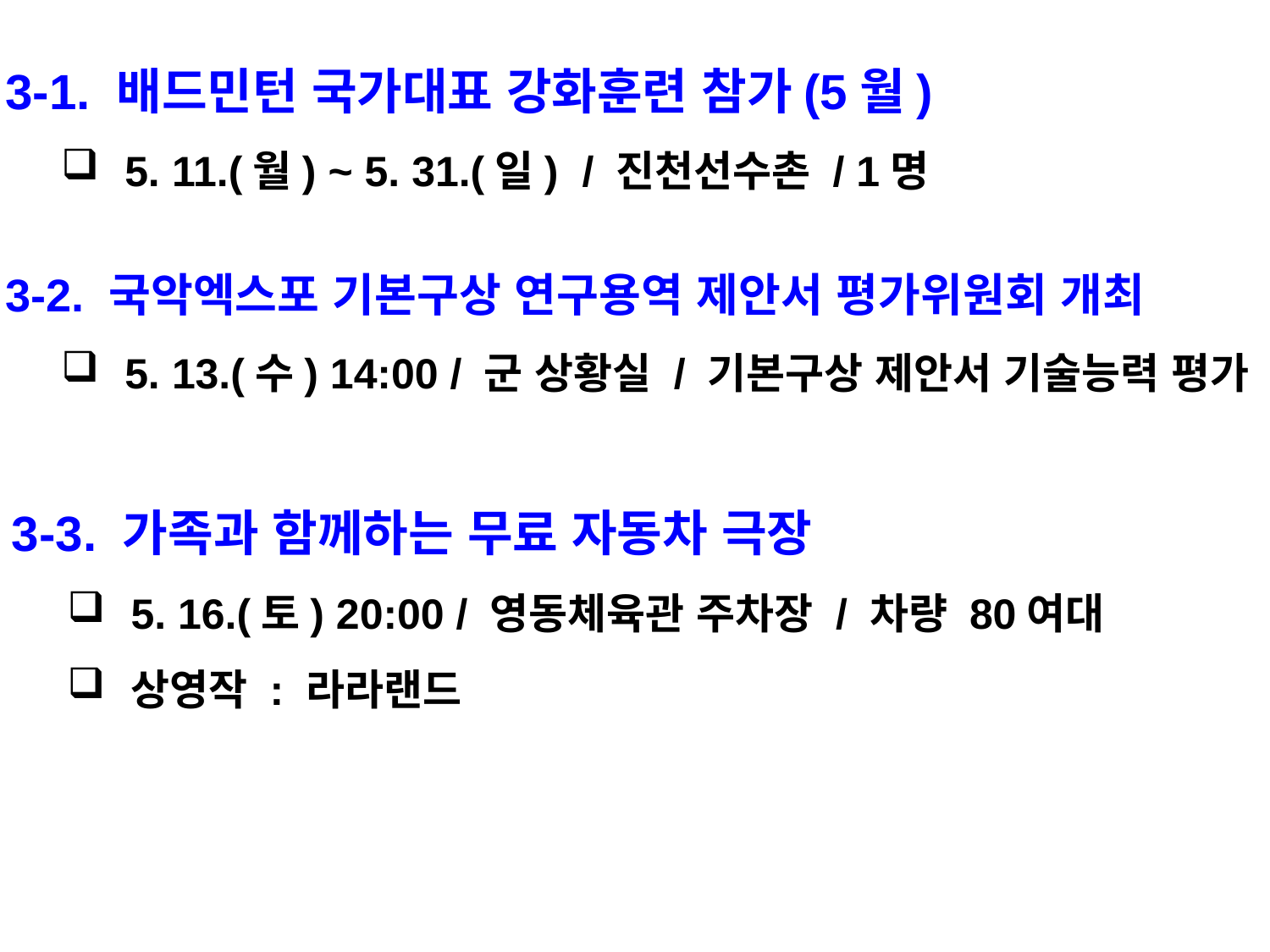

3-1. 배드민턴 국가대표 강화훈련 참가(5월)
5. 11.(월) ~ 5. 31.(일)  / 진천선수촌 / 1명
3-2. 국악엑스포 기본구상 연구용역 제안서 평가위원회 개최
5. 13.(수) 14:00 / 군 상황실 / 기본구상 제안서 기술능력 평가
3-3. 가족과 함께하는 무료 자동차 극장
5. 16.(토) 20:00 / 영동체육관 주차장 / 차량 80여대
상영작 : 라라랜드